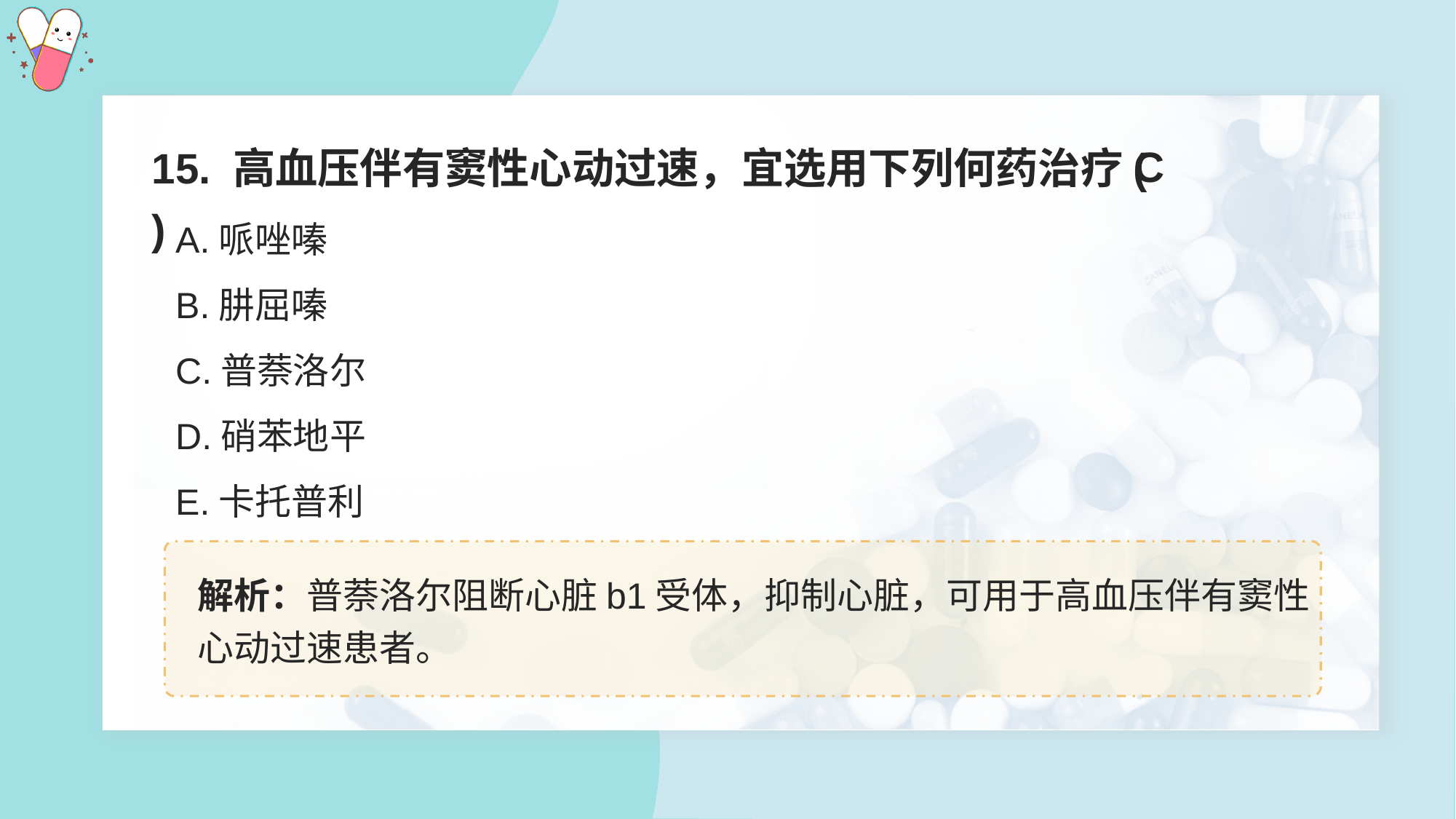

15. 高血压伴有窦性心动过速，宜选用下列何药治疗(      )
C
A.哌唑嗪
B.肼屈嗪
C.普萘洛尔
D.硝苯地平
E.卡托普利

解析：普萘洛尔阻断心脏b1受体，抑制心脏，可用于高血压伴有窦性心动过速患者。